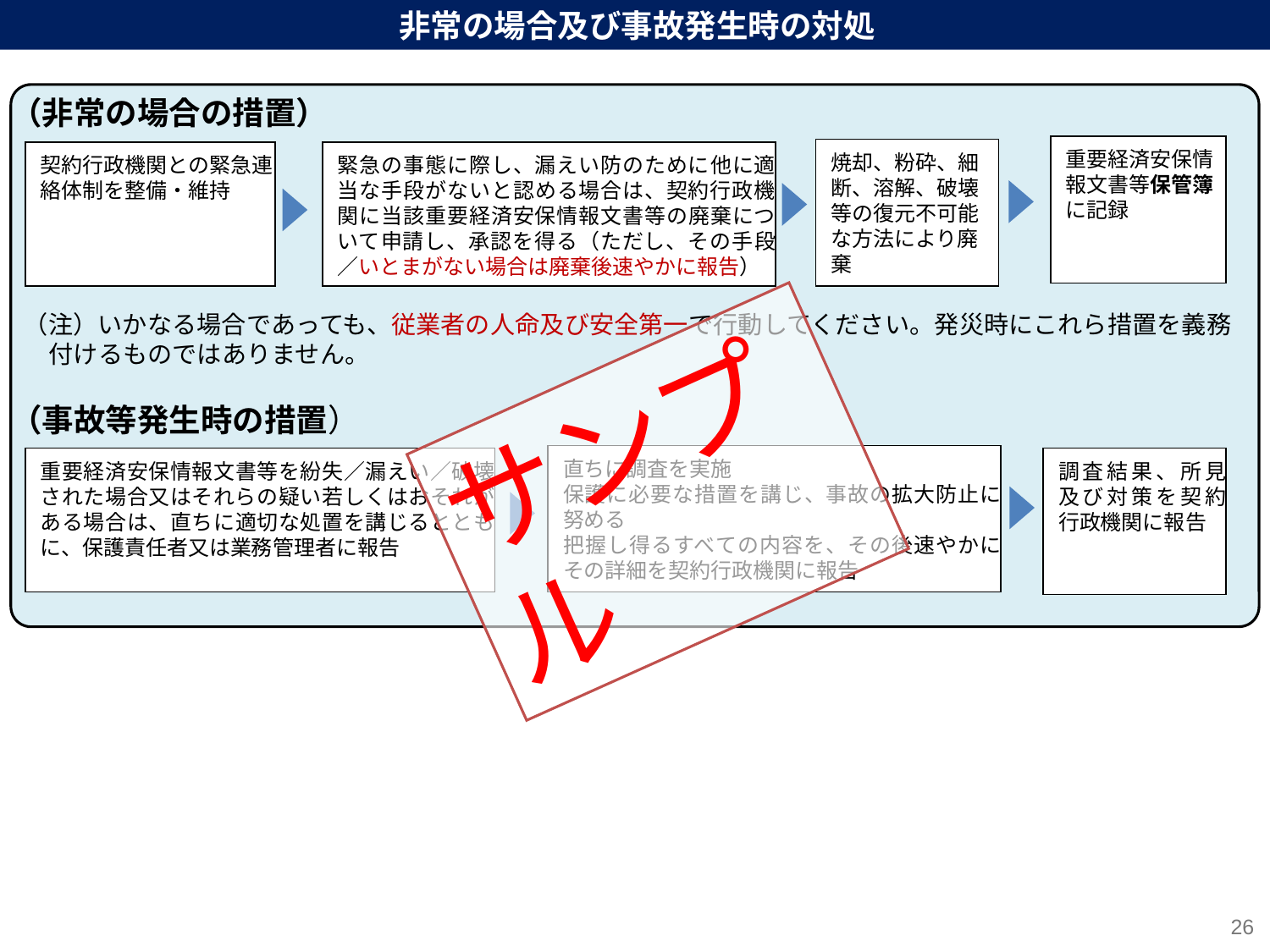

非常の場合及び事故発生時の対処

（非常の場合の措置）
重要経済安保情報文書等保管簿に記録
焼却、粉砕、細断、溶解、破壊等の復元不可能な方法により廃棄
契約行政機関との緊急連絡体制を整備・維持
緊急の事態に際し、漏えい防のために他に適当な手段がないと認める場合は、契約行政機関に当該重要経済安保情報文書等の廃棄について申請し、承認を得る（ただし、その手段／いとまがない場合は廃棄後速やかに報告）

（注）いかなる場合であっても、従業者の人命及び安全第一で行動してください。発災時にこれら措置を義務付けるものではありません。
サンプル
（事故等発生時の措置）
直ちに調査を実施
保護に必要な措置を講じ、事故の拡大防止に努める
把握し得るすべての内容を、その後速やかにその詳細を契約行政機関に報告
調査結果、所見及び対策を契約行政機関に報告
重要経済安保情報文書等を紛失／漏えい／破壊された場合又はそれらの疑い若しくはおそれがある場合は、直ちに適切な処置を講じるとともに、保護責任者又は業務管理者に報告

26